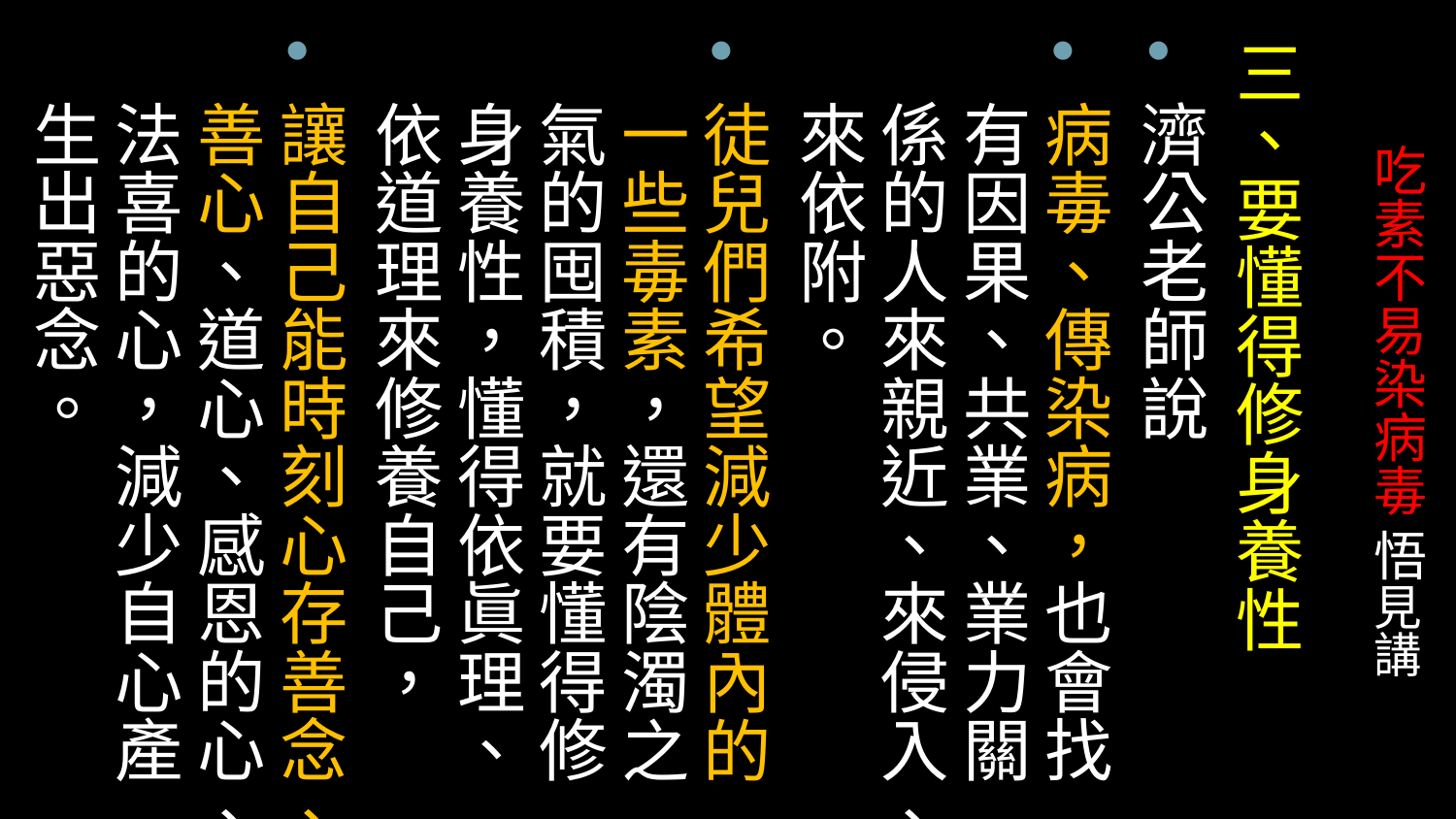

三、要懂得修身養性
濟公老師說
病毒、傳染病，也會找有因果、共業、業力關係的人來親近、來侵入、來依附。
徒兒們希望減少體內的一些毒素，還有陰濁之氣的囤積，就要懂得修身養性，懂得依眞理、依道理來修養自己，
讓自己能時刻心存善念、善心、道心、感恩的心、法喜的心，減少自心產生出惡念。
# 吃素不易染病毒 悟見講